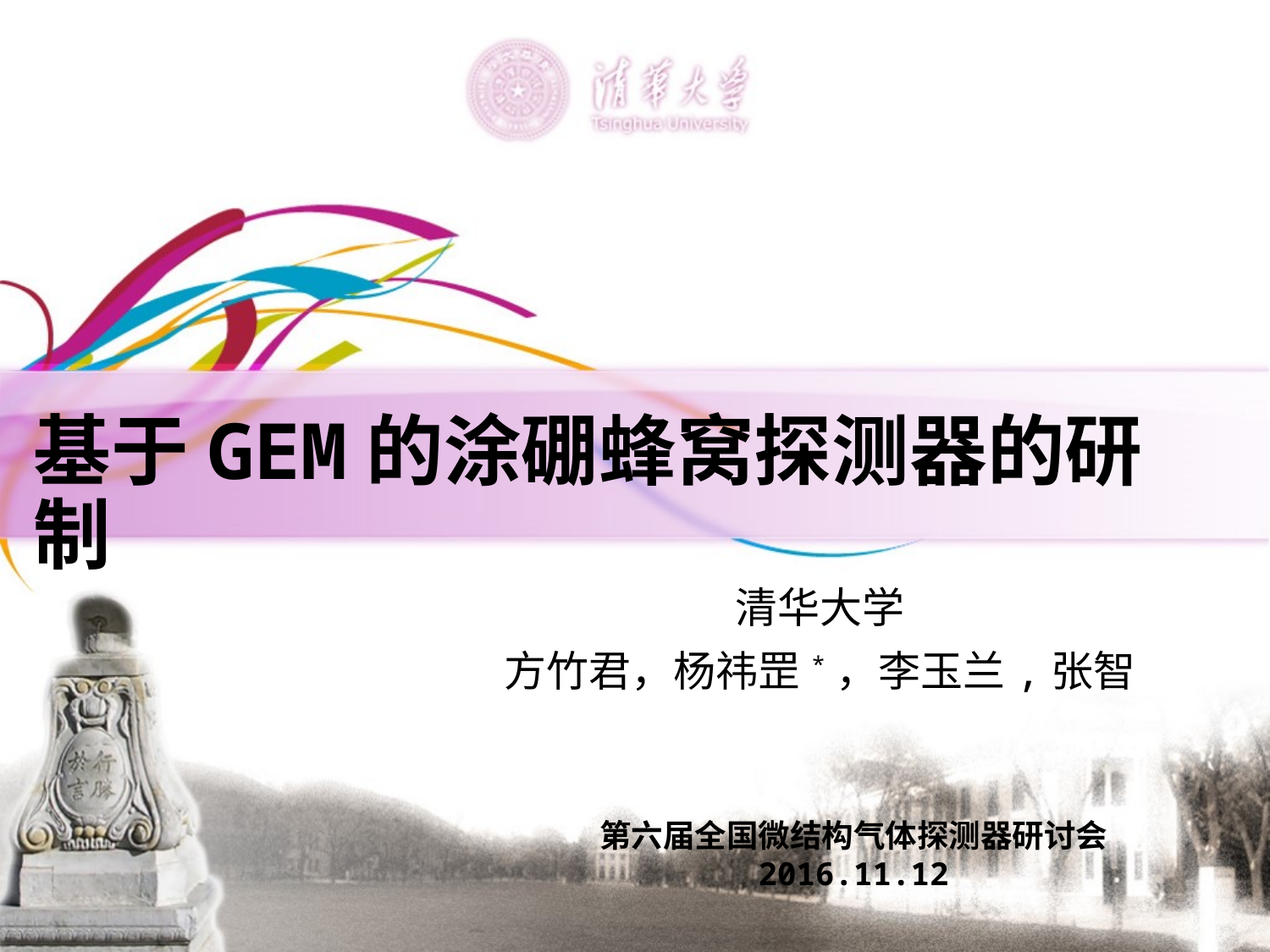

基于GEM的涂硼蜂窝探测器的研制
清华大学
方竹君，杨祎罡*，李玉兰,张智
第六届全国微结构气体探测器研讨会
2016.11.12